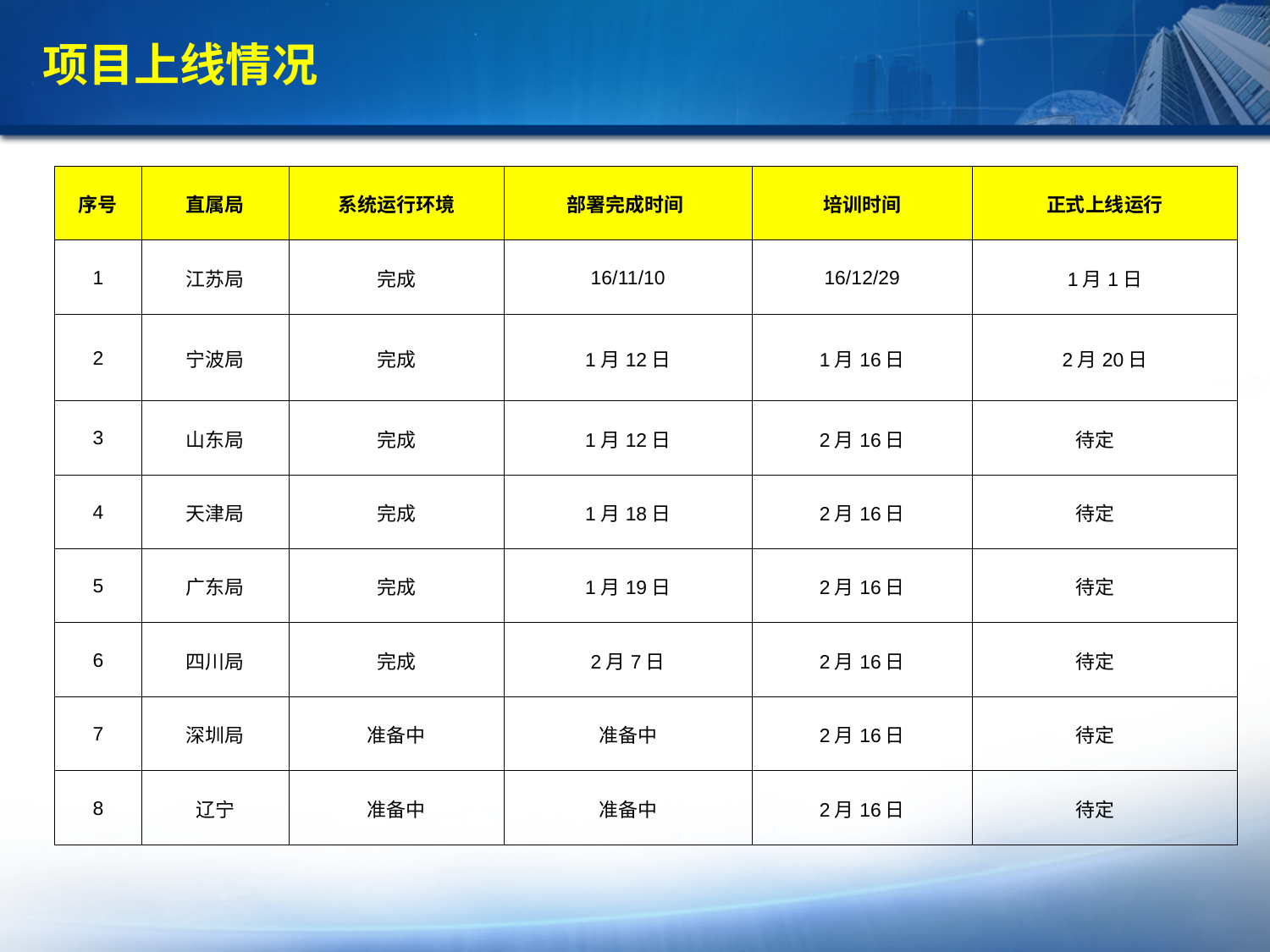

项目上线情况
| 序号 | 直属局 | 系统运行环境 | 部署完成时间 | 培训时间 | 正式上线运行 |
| --- | --- | --- | --- | --- | --- |
| 1 | 江苏局 | 完成 | 16/11/10 | 16/12/29 | 1月1日 |
| 2 | 宁波局 | 完成 | 1月12日 | 1月16日 | 2月20日 |
| 3 | 山东局 | 完成 | 1月12日 | 2月16日 | 待定 |
| 4 | 天津局 | 完成 | 1月18日 | 2月16日 | 待定 |
| 5 | 广东局 | 完成 | 1月19日 | 2月16日 | 待定 |
| 6 | 四川局 | 完成 | 2月7日 | 2月16日 | 待定 |
| 7 | 深圳局 | 准备中 | 准备中 | 2月16日 | 待定 |
| 8 | 辽宁 | 准备中 | 准备中 | 2月16日 | 待定 |